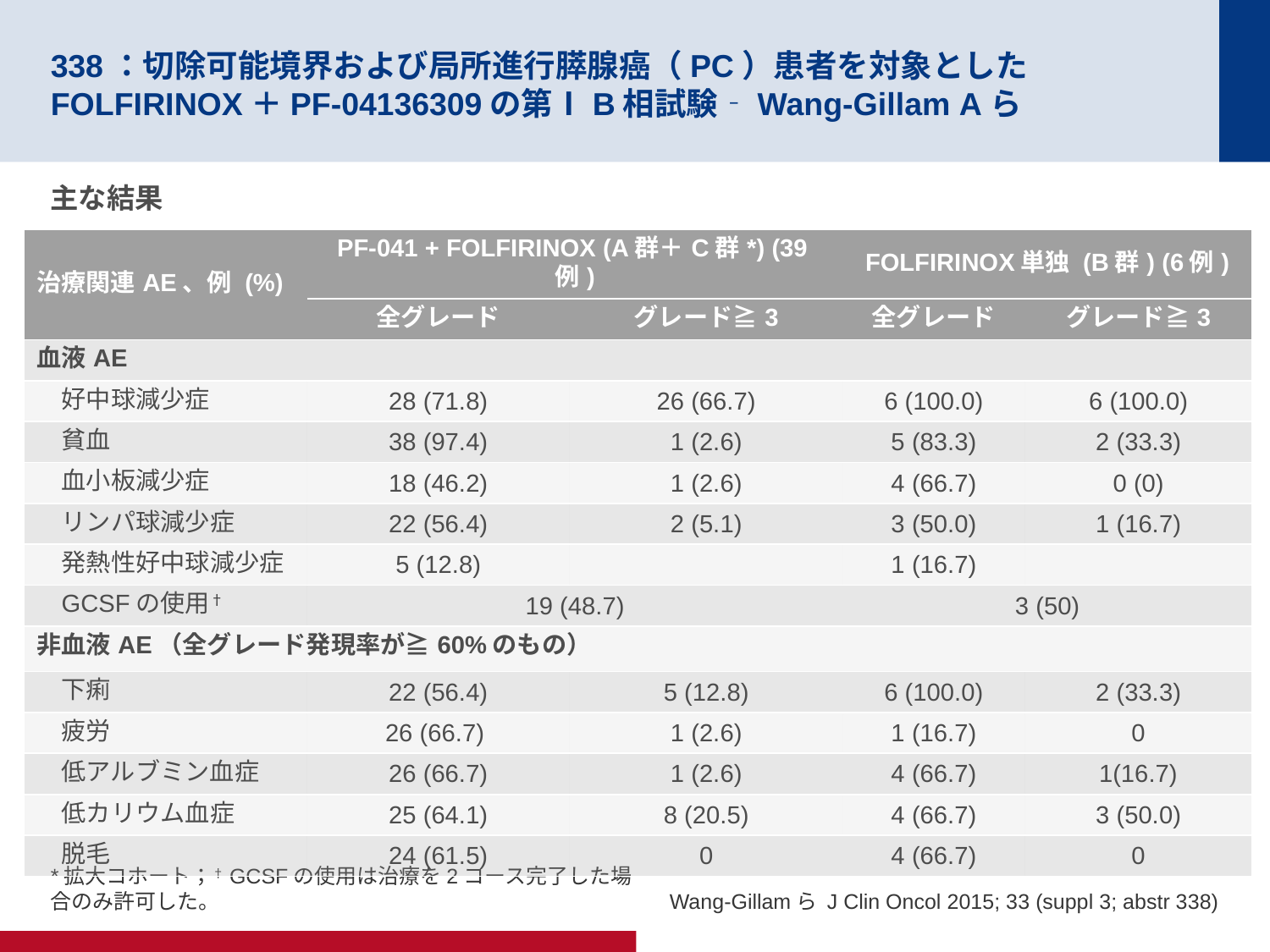

# 338：切除可能境界および局所進行膵腺癌（PC）患者を対象としたFOLFIRINOX＋PF-04136309の第ⅠB相試験‐Wang-Gillam Aら
主な結果

| 治療関連AE、例 (%) | PF-041 + FOLFIRINOX (A群＋C群\*) (39例) |  | FOLFIRINOX単独 (B群) (6例) |  |
| --- | --- | --- | --- | --- |
|  | 全グレード | グレード≧3 | 全グレード | グレード≧3 |
| 血液AE |  |  |  |  |
| 好中球減少症 | 28 (71.8) | 26 (66.7) | 6 (100.0) | 6 (100.0) |
| 貧血 | 38 (97.4) | 1 (2.6) | 5 (83.3) | 2 (33.3) |
| 血小板減少症 | 18 (46.2) | 1 (2.6) | 4 (66.7) | 0 (0) |
| リンパ球減少症 | 22 (56.4) | 2 (5.1) | 3 (50.0) | 1 (16.7) |
| 発熱性好中球減少症 | 5 (12.8) |  | 1 (16.7) |  |
| GCSFの使用† | 19 (48.7) |  | 3 (50) |  |
| 非血液AE（全グレード発現率が≧60%のもの） |  |  |  |  |
| 下痢 | 22 (56.4) | 5 (12.8) | 6 (100.0) | 2 (33.3) |
| 疲労 | 26 (66.7) | 1 (2.6) | 1 (16.7) | 0 |
| 低アルブミン血症 | 26 (66.7) | 1 (2.6) | 4 (66.7) | 1(16.7) |
| 低カリウム血症 | 25 (64.1) | 8 (20.5) | 4 (66.7) | 3 (50.0) |
| 脱毛 | 24 (61.5) | 0 | 4 (66.7) | 0 |
*拡大コホート；†GCSFの使用は治療を2コース完了した場合のみ許可した。
Wang-Gillamら J Clin Oncol 2015; 33 (suppl 3; abstr 338)